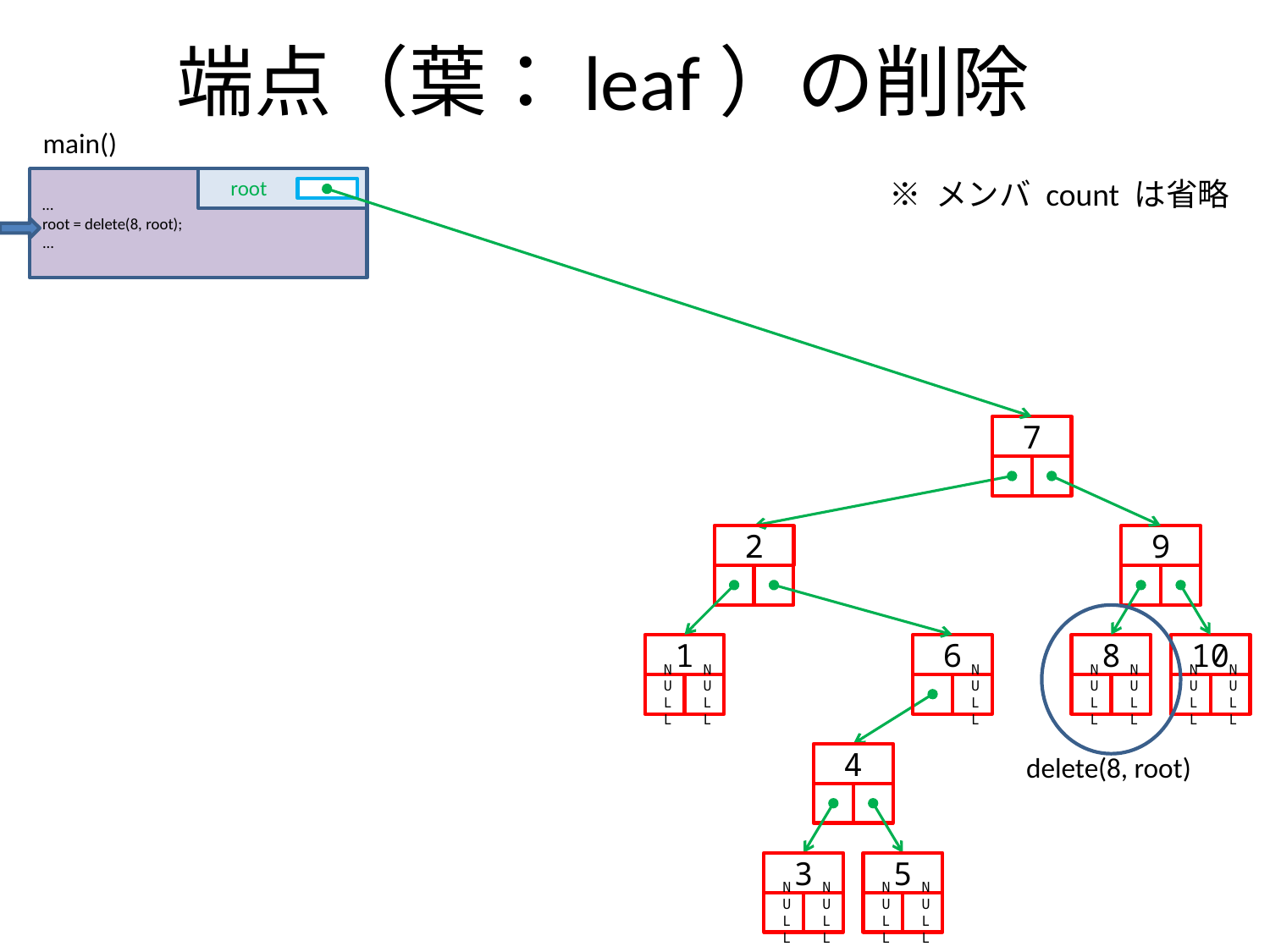

# 端点（葉：leaf）の削除
main()
…
root = delete(8, root);
...

※ メンバ count は省略
root

7

2
9

1
6
8
10
NULL
NULL

NULL
NULL
NULL
NULL
NULL
4
delete(8, root)

3
5
NULL
NULL
NULL
NULL